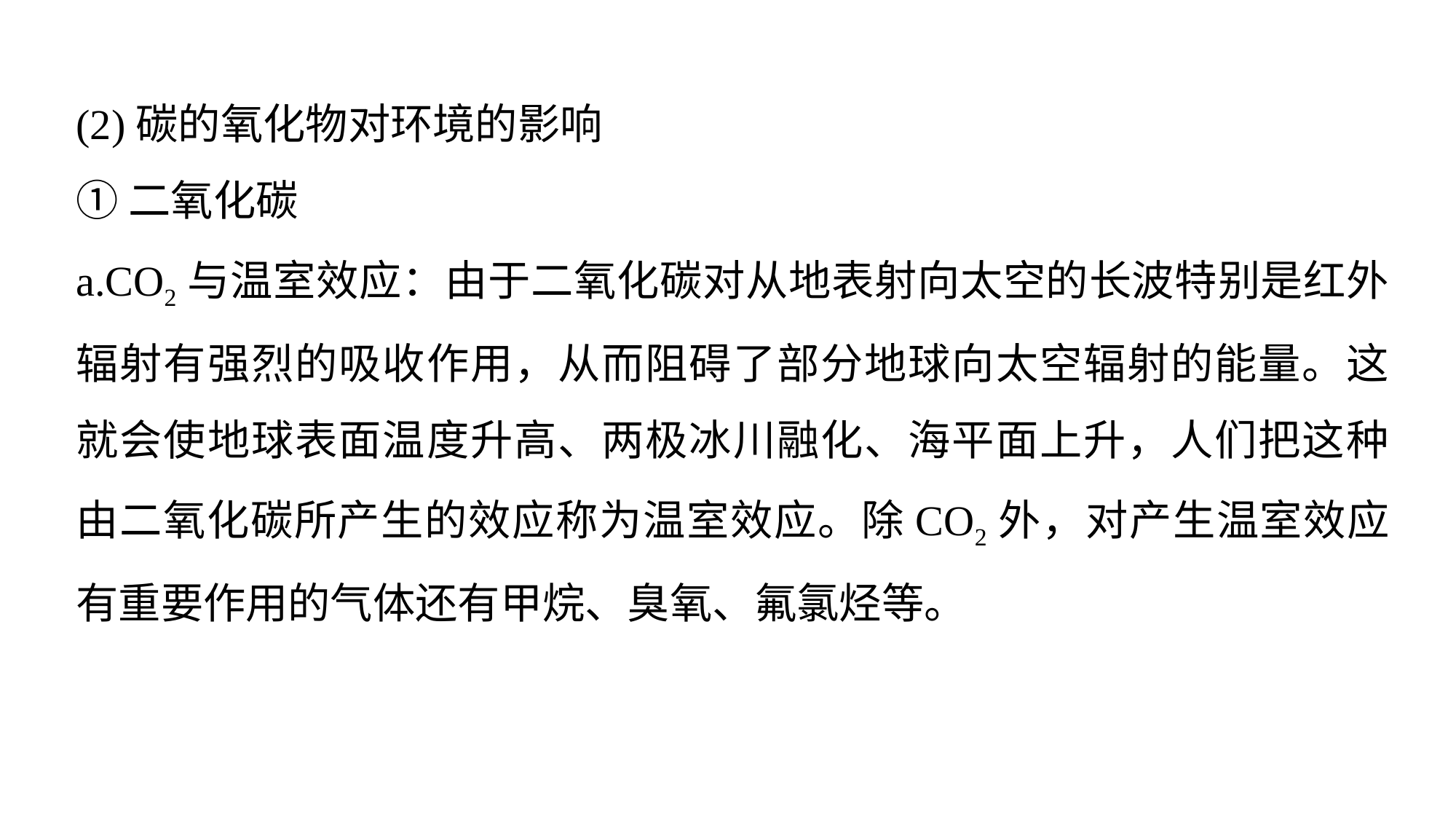

(2)碳的氧化物对环境的影响
①二氧化碳
a.CO2与温室效应：由于二氧化碳对从地表射向太空的长波特别是红外辐射有强烈的吸收作用，从而阻碍了部分地球向太空辐射的能量。这就会使地球表面温度升高、两极冰川融化、海平面上升，人们把这种由二氧化碳所产生的效应称为温室效应。除CO2外，对产生温室效应有重要作用的气体还有甲烷、臭氧、氟氯烃等。